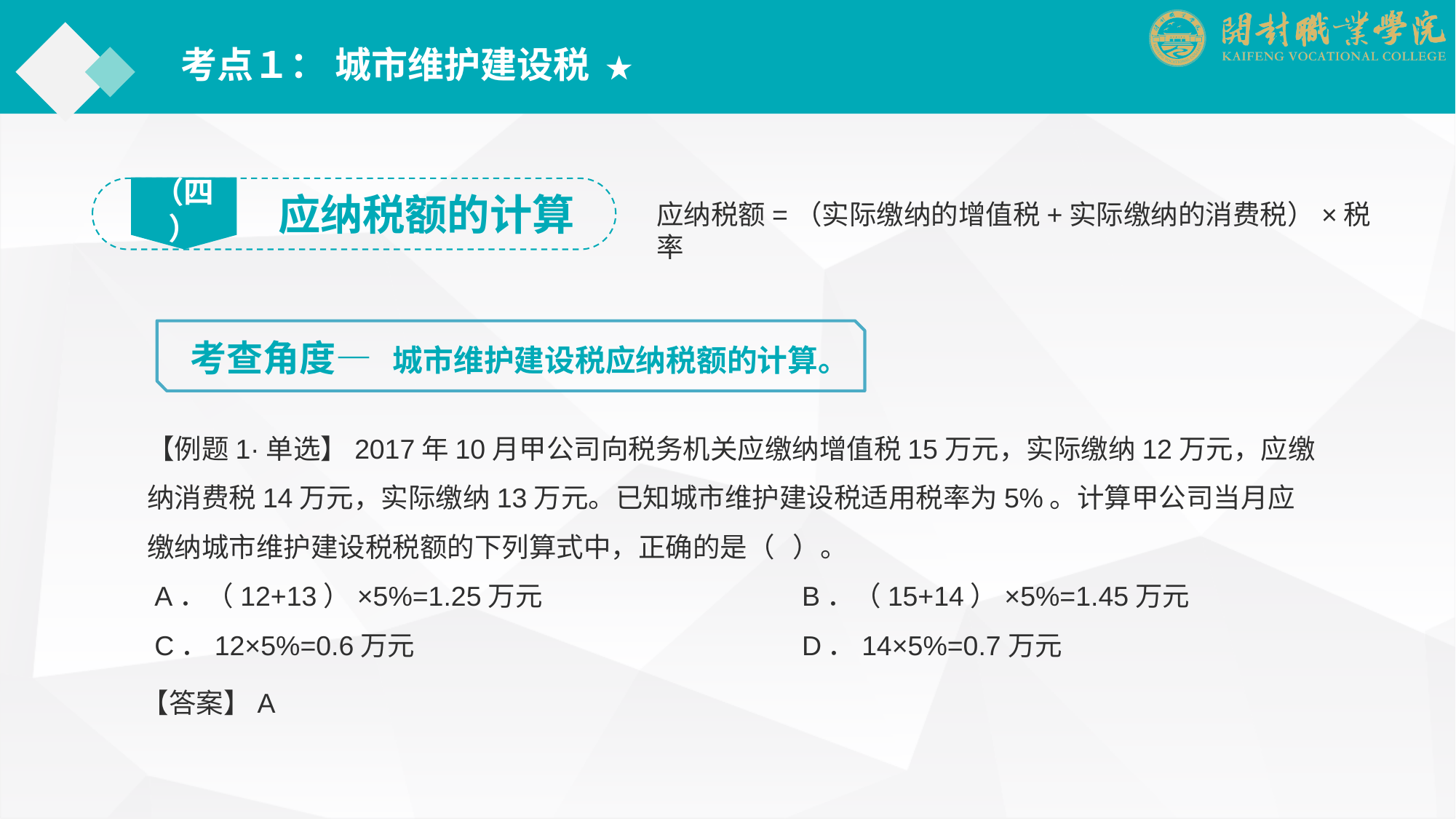

考点１： 城市维护建设税  ★
（四）

应纳税额的计算
应纳税额=（实际缴纳的增值税+实际缴纳的消费税）×税率

考查角度—   城市维护建设税应纳税额的计算。
【例题1·单选】2017年10月甲公司向税务机关应缴纳增值税15万元，实际缴纳12万元，应缴纳消费税14万元，实际缴纳13万元。已知城市维护建设税适用税率为5%。计算甲公司当月应缴纳城市维护建设税税额的下列算式中，正确的是（   ）。
 A．（12+13）×5%=1.25万元			B．（15+14）×5%=1.45万元
 C．12×5%=0.6万元				D．14×5%=0.7万元
【答案】A